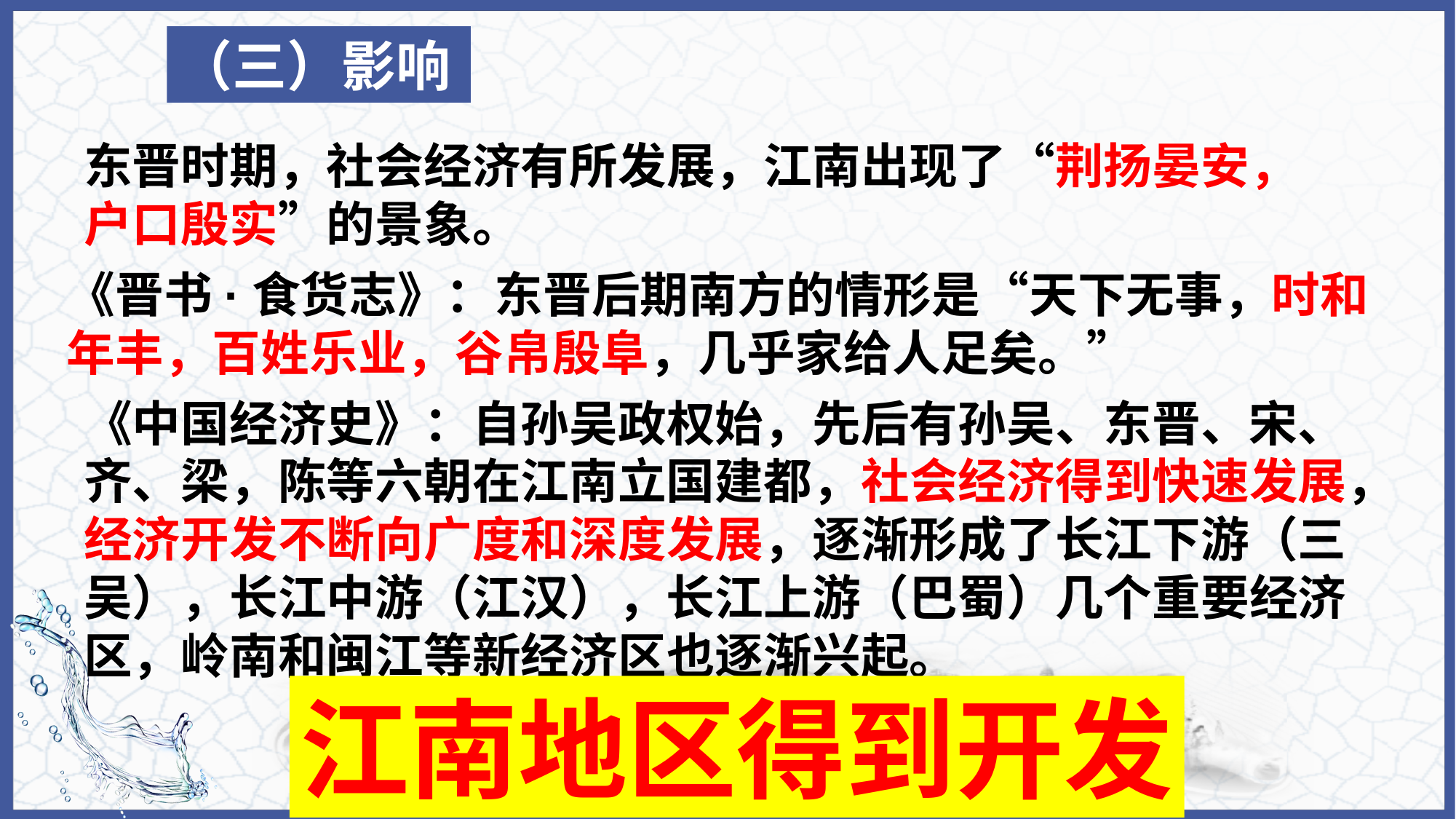

（三）影响
东晋时期，社会经济有所发展，江南出现了“荆扬晏安，户口殷实”的景象。
《晋书·食货志》：东晋后期南方的情形是“天下无事，时和年丰，百姓乐业，谷帛殷阜，几乎家给人足矣。”
《中国经济史》：自孙吴政权始，先后有孙吴、东晋、宋、齐、梁，陈等六朝在江南立国建都，社会经济得到快速发展，经济开发不断向广度和深度发展，逐渐形成了长江下游（三吴），长江中游（江汉），长江上游（巴蜀）几个重要经济区，岭南和闽江等新经济区也逐渐兴起。
江南地区得到开发